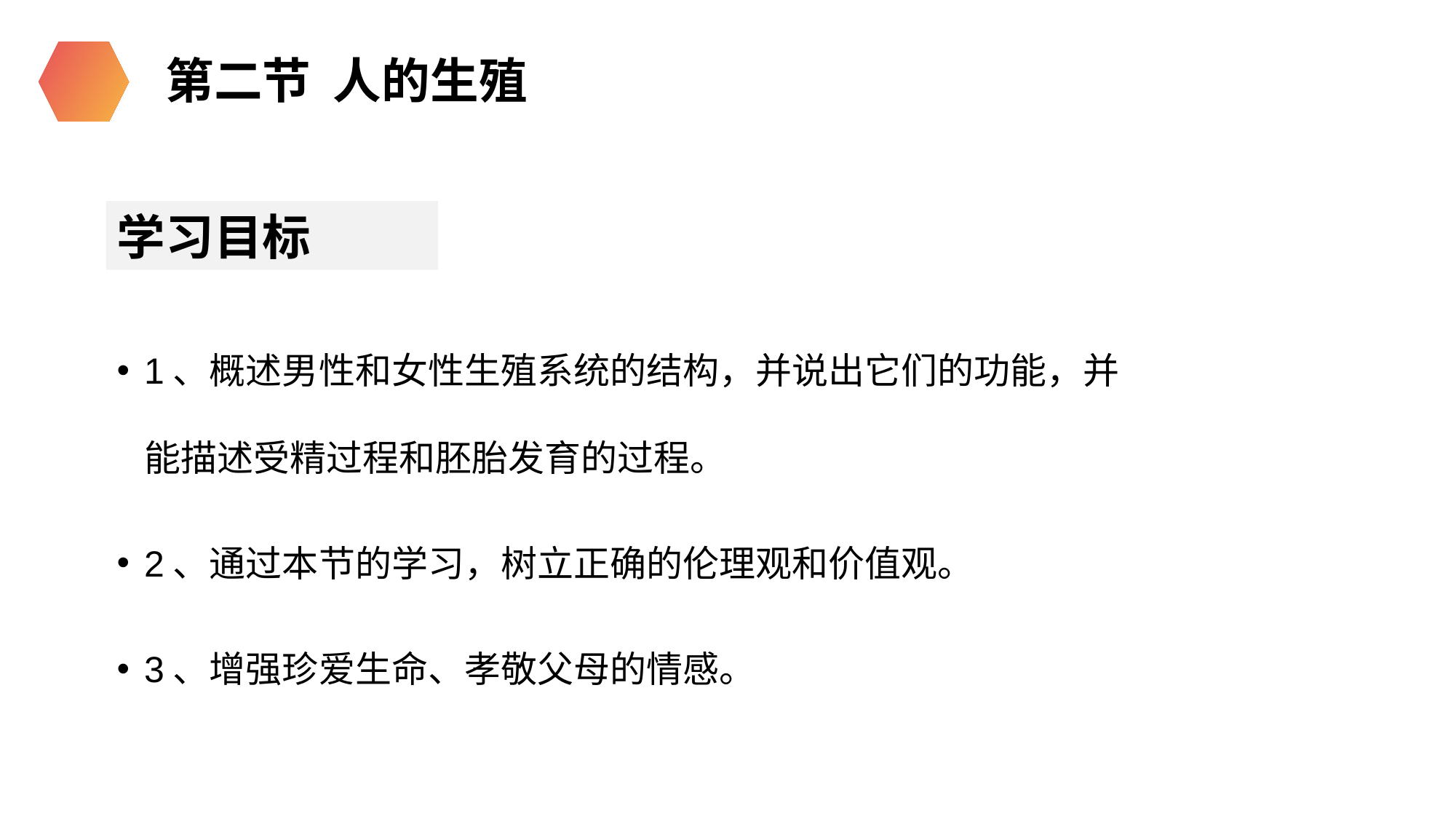

第二节  人的生殖
学习目标
1、概述男性和女性生殖系统的结构，并说出它们的功能，并能描述受精过程和胚胎发育的过程。
2、通过本节的学习，树立正确的伦理观和价值观。
3、增强珍爱生命、孝敬父母的情感。